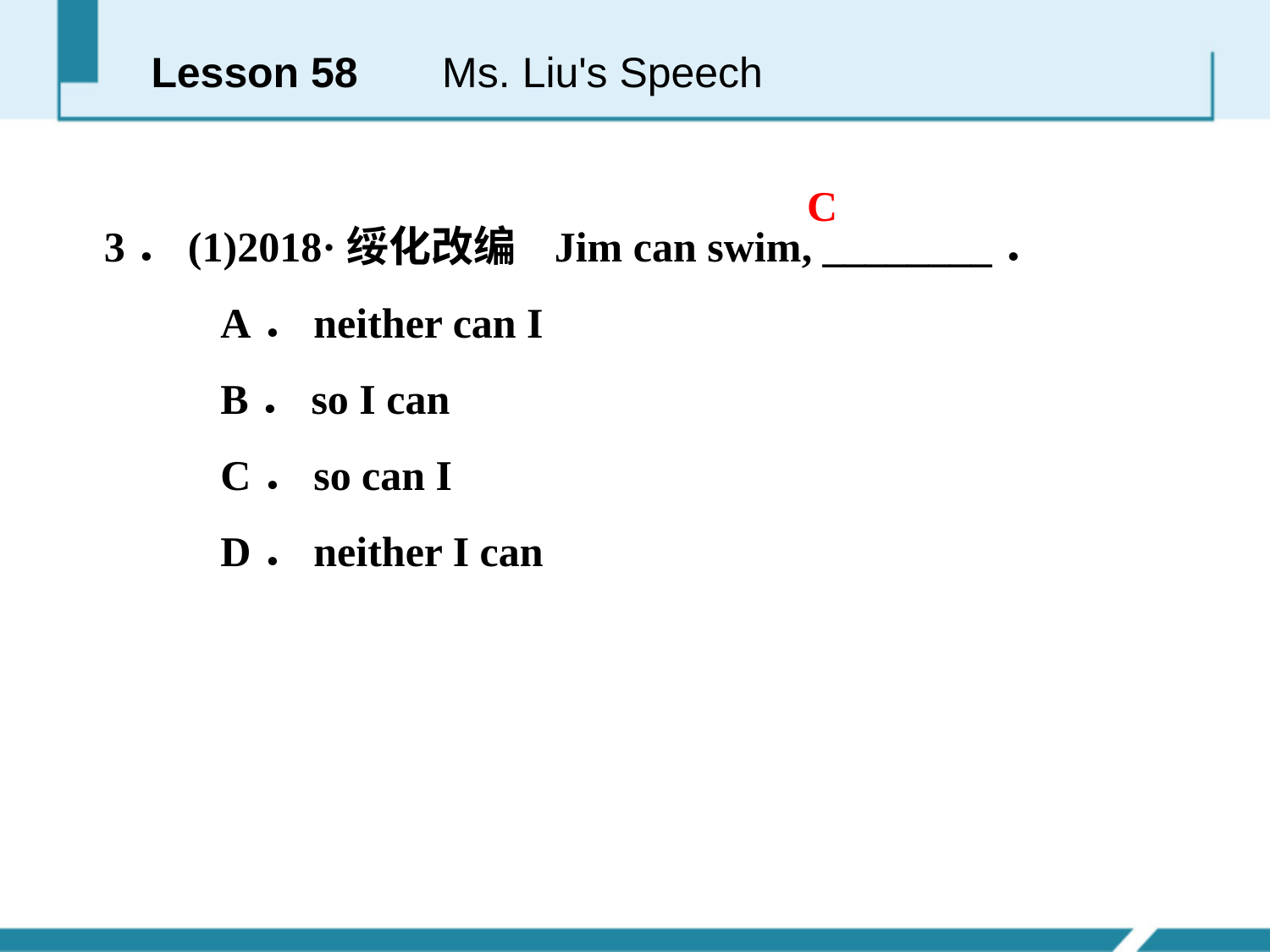

Lesson 58 　 Ms. Liu's Speech
C
3．(1)2018·绥化改编   Jim can swim, ________．
           A．neither can I
           B．so I can
           C．so can I
           D．neither I can